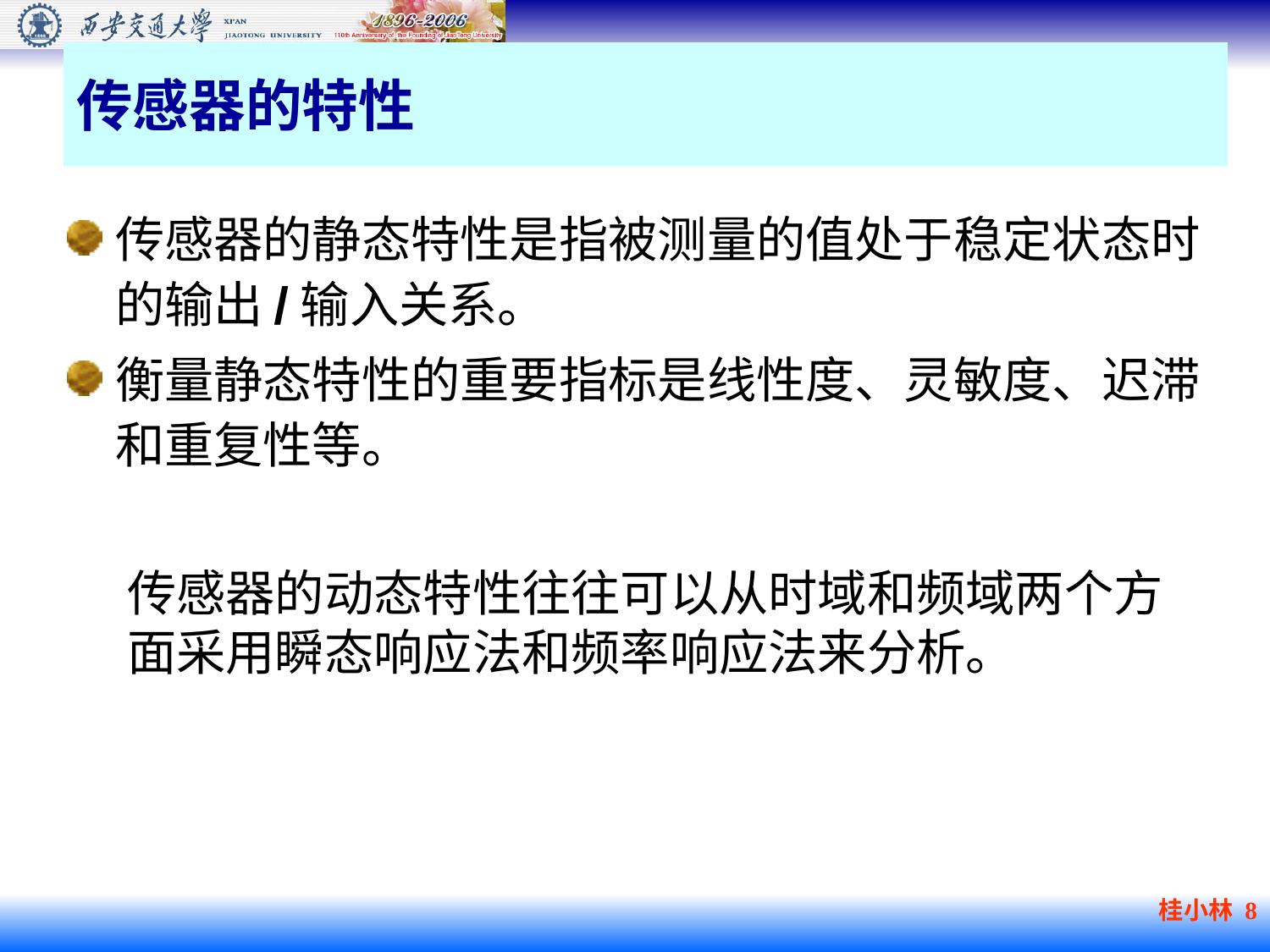

传感器的特性
传感器的静态特性是指被测量的值处于稳定状态时的输出/输入关系。
衡量静态特性的重要指标是线性度、灵敏度、迟滞和重复性等。
传感器的动态特性往往可以从时域和频域两个方面采用瞬态响应法和频率响应法来分析。
桂小林 8